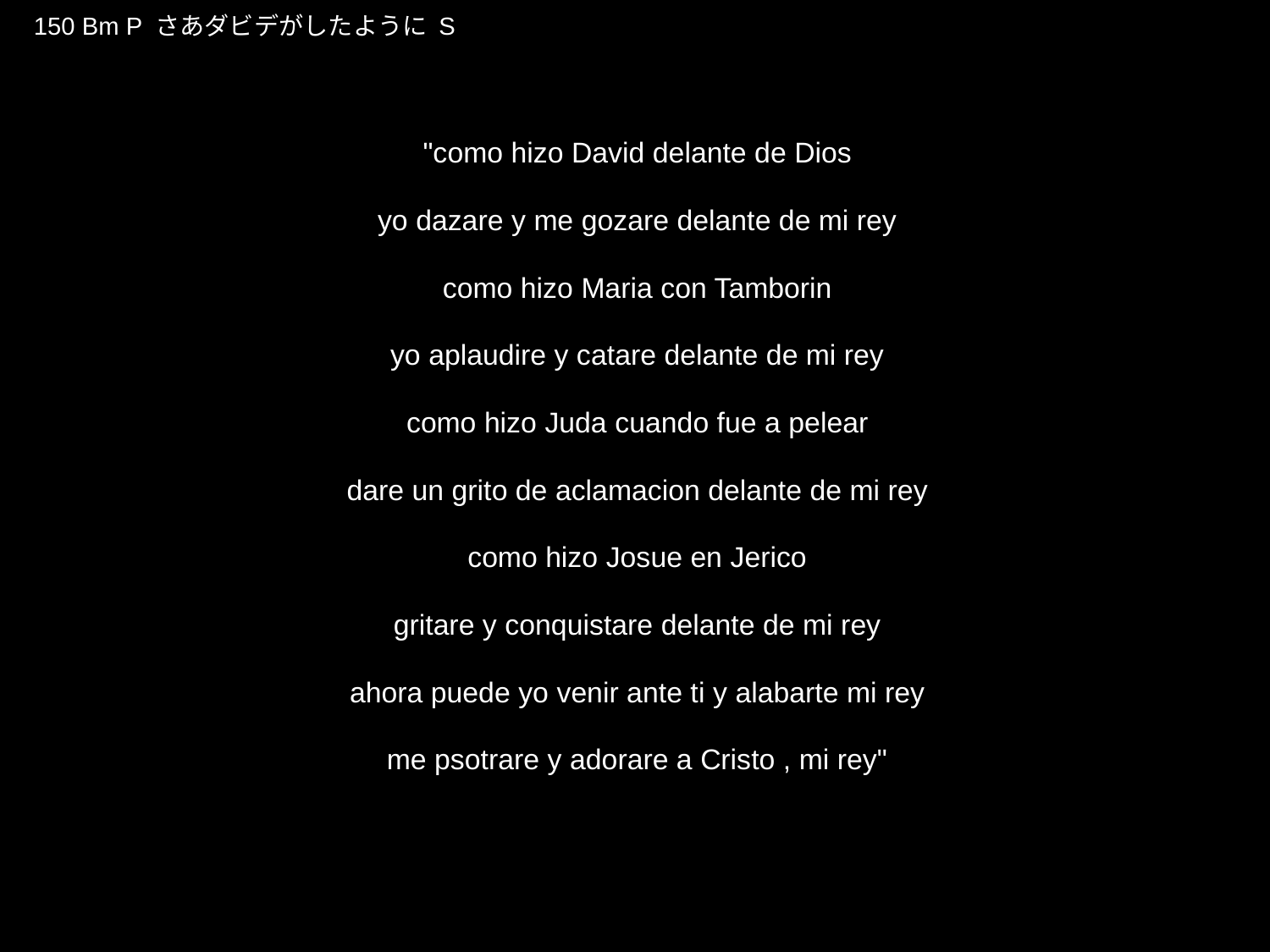

さあだびでがしたように
★P
150 Bm P さあダビデがしたように S
★５
"como hizo David delante de Dios
yo dazare y me gozare delante de mi rey
como hizo Maria con Tamborin
yo aplaudire y catare delante de mi rey
como hizo Juda cuando fue a pelear
dare un grito de aclamacion delante de mi rey
como hizo Josue en Jerico
gritare y conquistare delante de mi rey
ahora puede yo venir ante ti y alabarte mi rey
me psotrare y adorare a Cristo , mi rey"